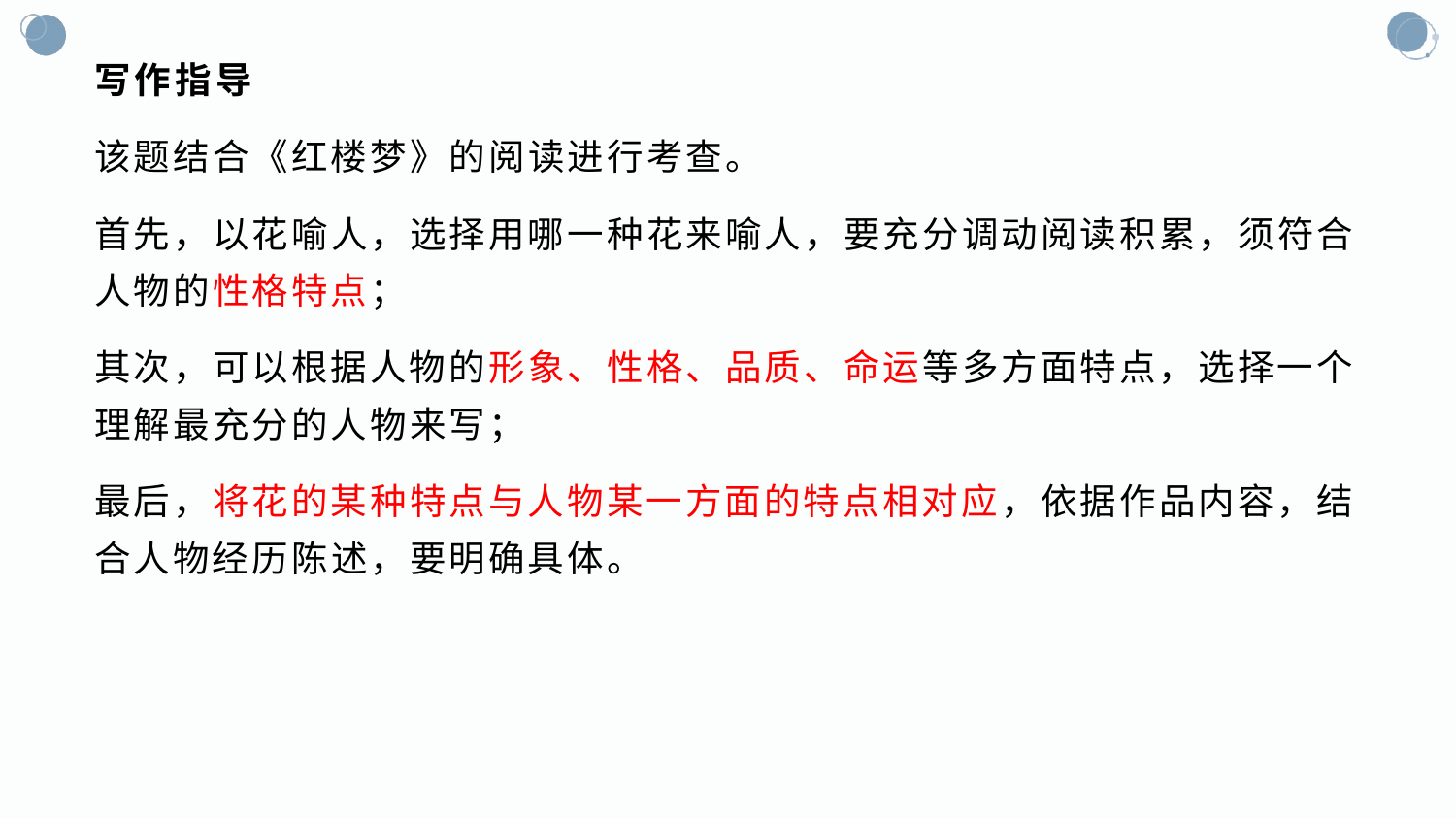

# 写作指导
该题结合《红楼梦》的阅读进行考查。
首先，以花喻人，选择用哪一种花来喻人，要充分调动阅读积累，须符合人物的性格特点；
其次，可以根据人物的形象、性格、品质、命运等多方面特点，选择一个理解最充分的人物来写；
最后，将花的某种特点与人物某一方面的特点相对应，依据作品内容，结合人物经历陈述，要明确具体。